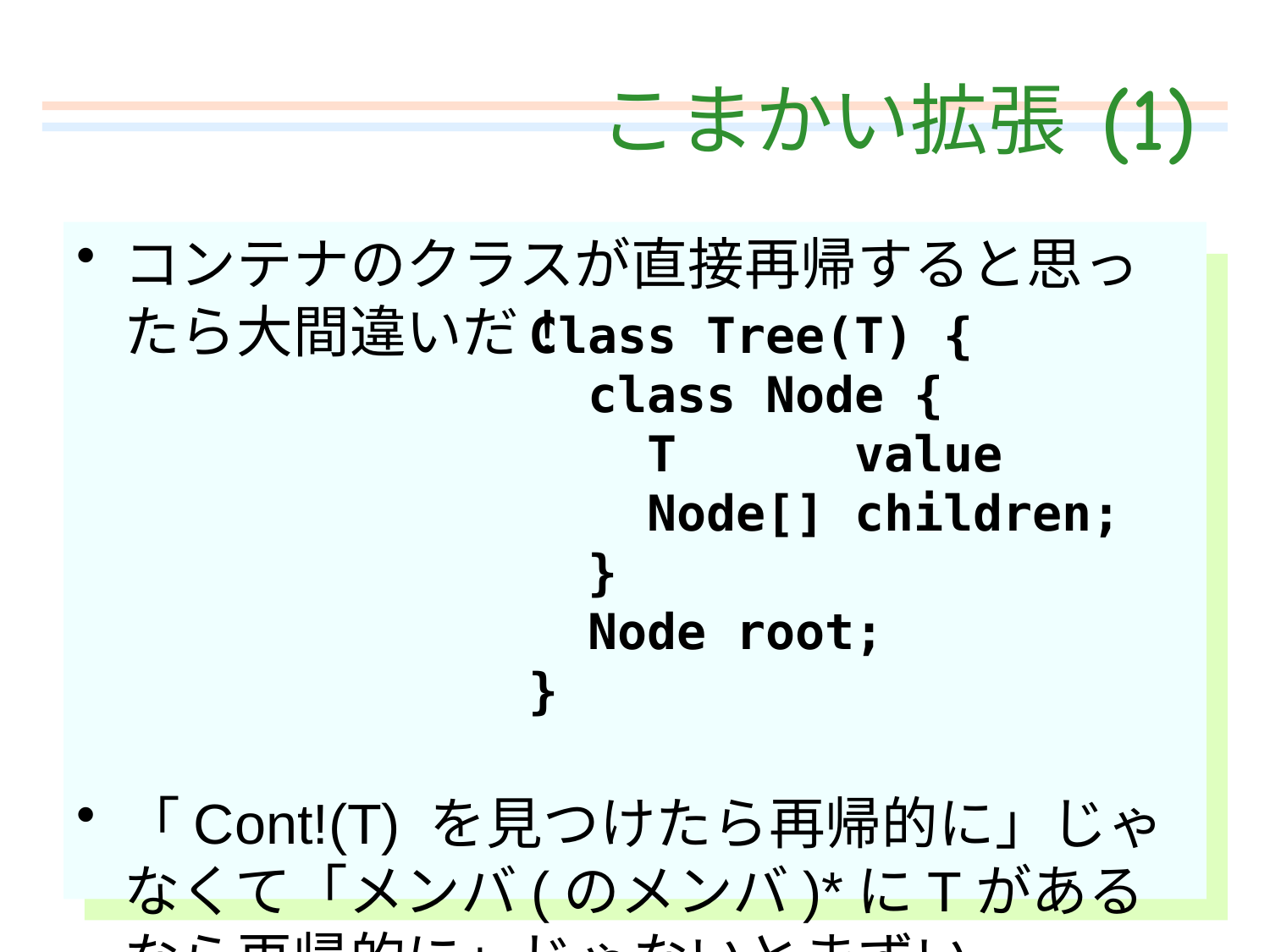

# こまかい拡張 (1)
コンテナのクラスが直接再帰すると思ったら大間違いだ！

「Cont!(T) を見つけたら再帰的に」じゃなくて「メンバ(のメンバ)*にTがあるなら再帰的に」じゃないとまずい
Class Tree(T) {
  class Node {
    T      value
    Node[] children;
  }
  Node root;
}